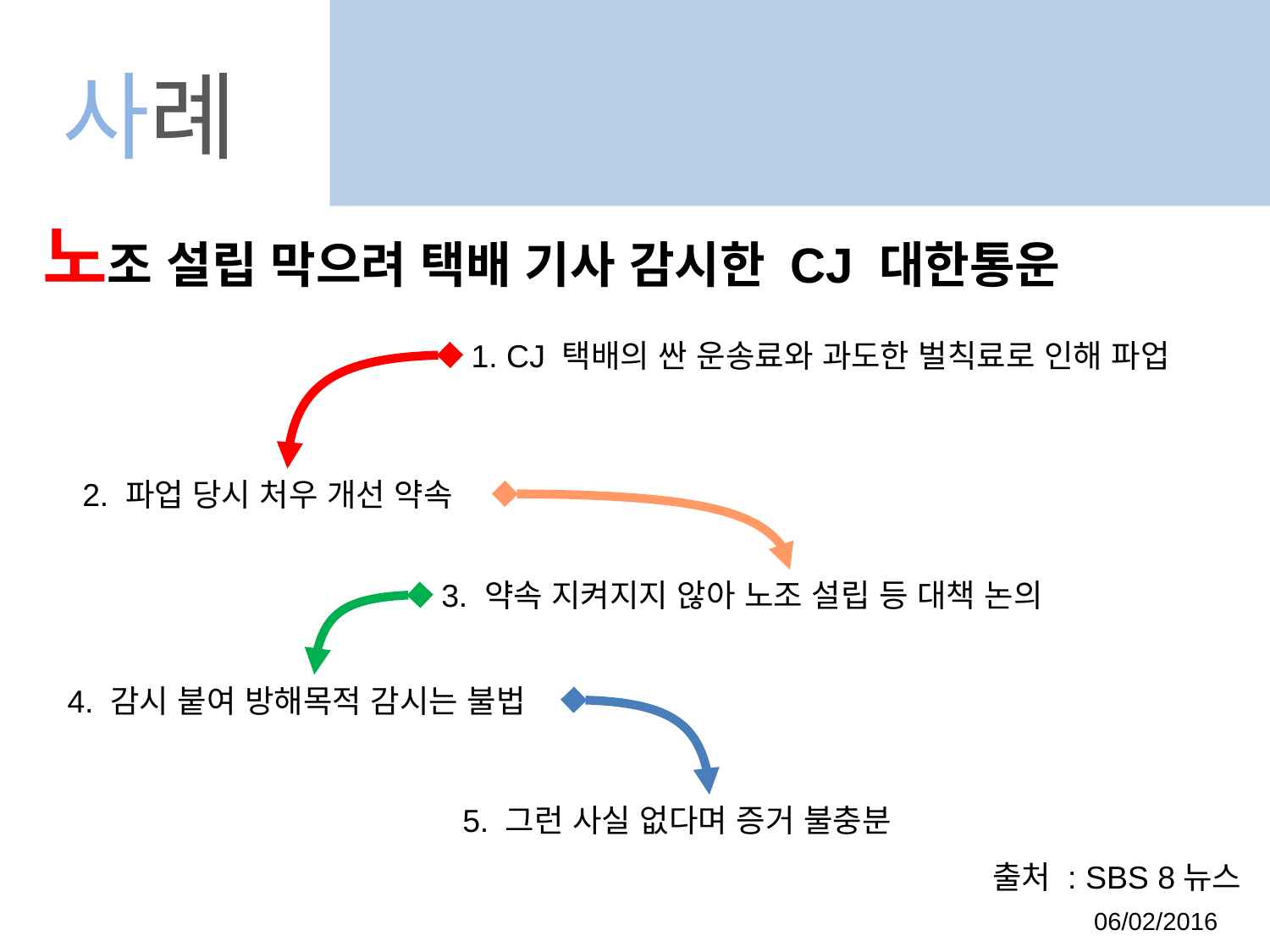

# 사례
노조 설립 막으려 택배 기사 감시한 CJ 대한통운
 1. CJ 택배의 싼 운송료와 과도한 벌칙료로 인해 파업
2. 파업 당시 처우 개선 약속
 3. 약속 지켜지지 않아 노조 설립 등 대책 논의
4. 감시 붙여 방해목적 감시는 불법
5. 그런 사실 없다며 증거 불충분
출처 : SBS 8뉴스
06/02/2016